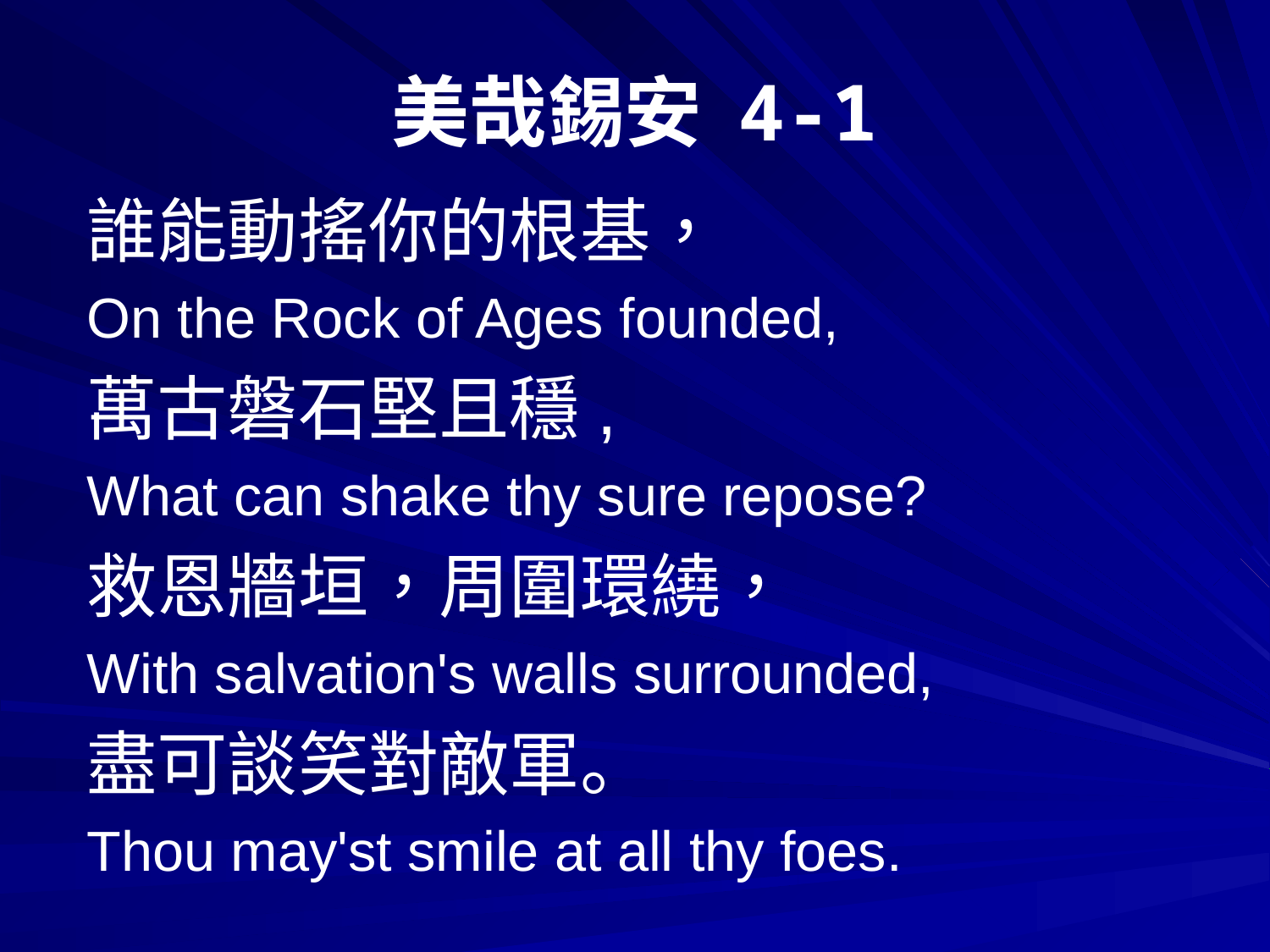

# 美哉錫安 4-1
誰能動搖你的根基，
On the Rock of Ages founded,
萬古磐石堅且穩,
What can shake thy sure repose?
救恩牆垣，周圍環繞，
With salvation's walls surrounded,
盡可談笑對敵軍。
Thou may'st smile at all thy foes.